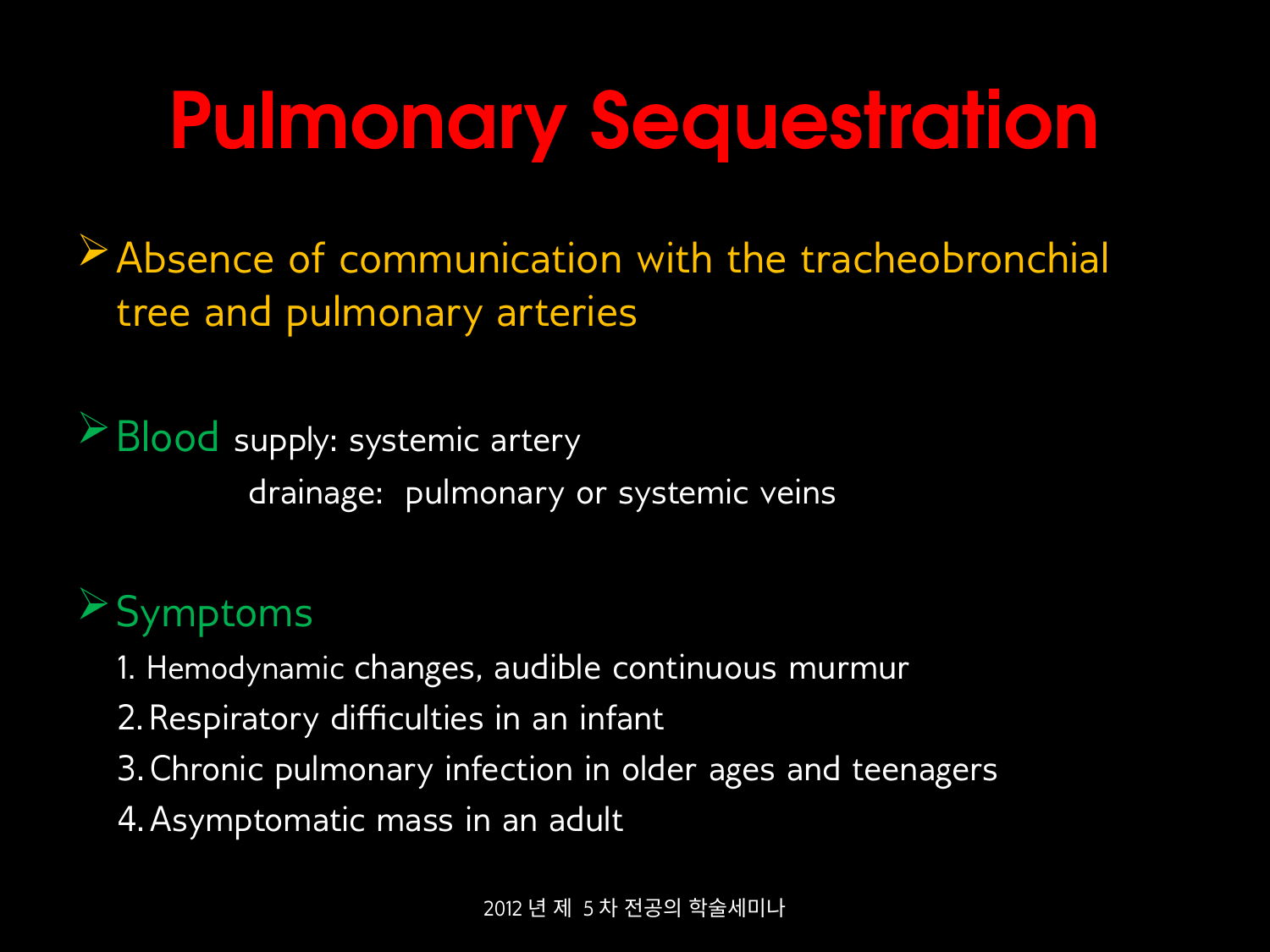

# Pulmonary Sequestration
Absence of communication with the tracheobronchial tree and pulmonary arteries

Blood supply: systemic artery
                drainage:  pulmonary or systemic veins

Symptoms
 Hemodynamic changes, audible continuous murmur
 Respiratory difficulties in an infant
 Chronic pulmonary infection in older ages and teenagers
 Asymptomatic mass in an adult

2012년 제 5차 전공의 학술세미나